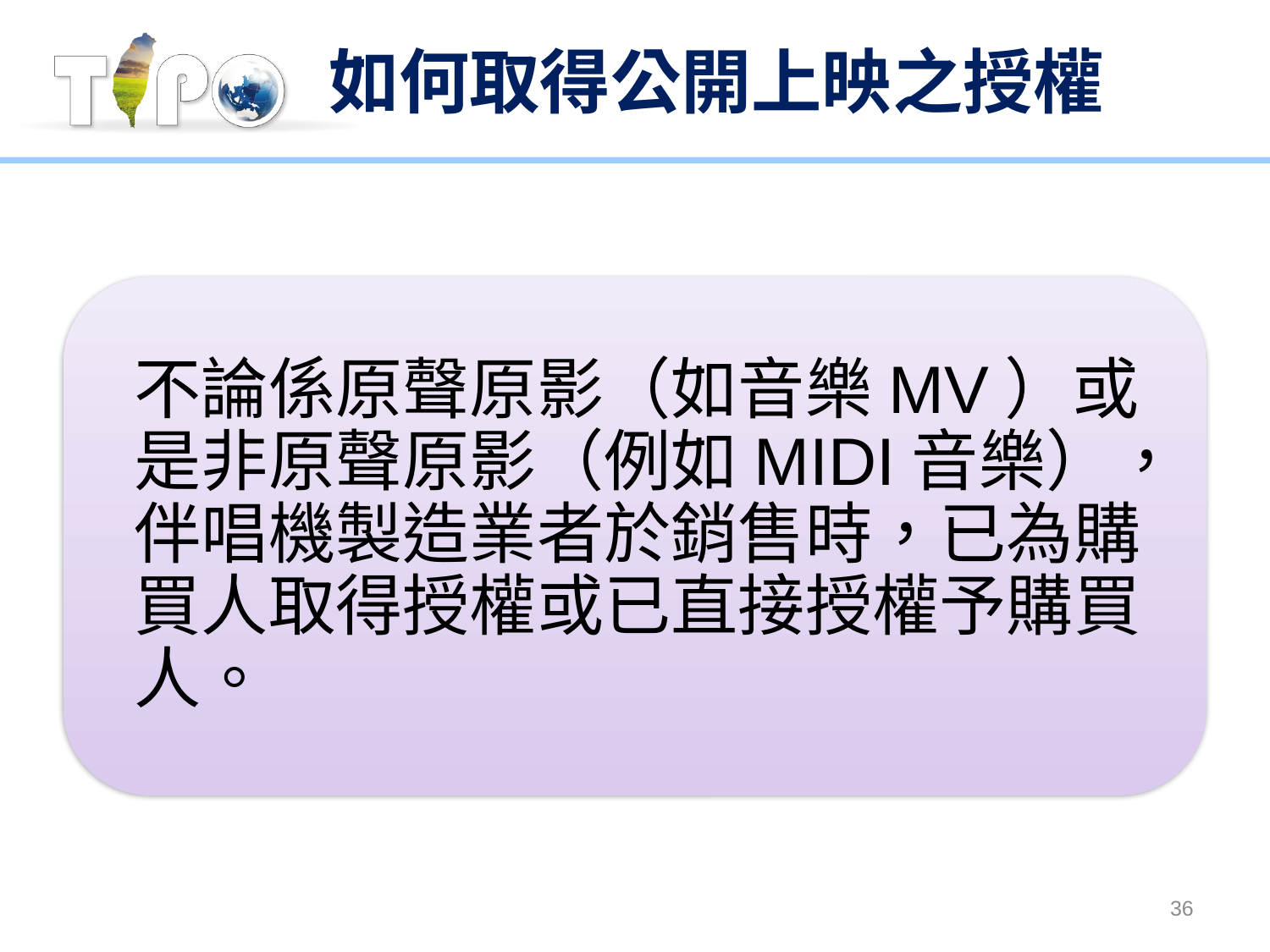

# 如何取得公開上映之授權
不論係原聲原影（如音樂MV）或是非原聲原影（例如MIDI音樂），伴唱機製造業者於銷售時，已為購買人取得授權或已直接授權予購買人。
36